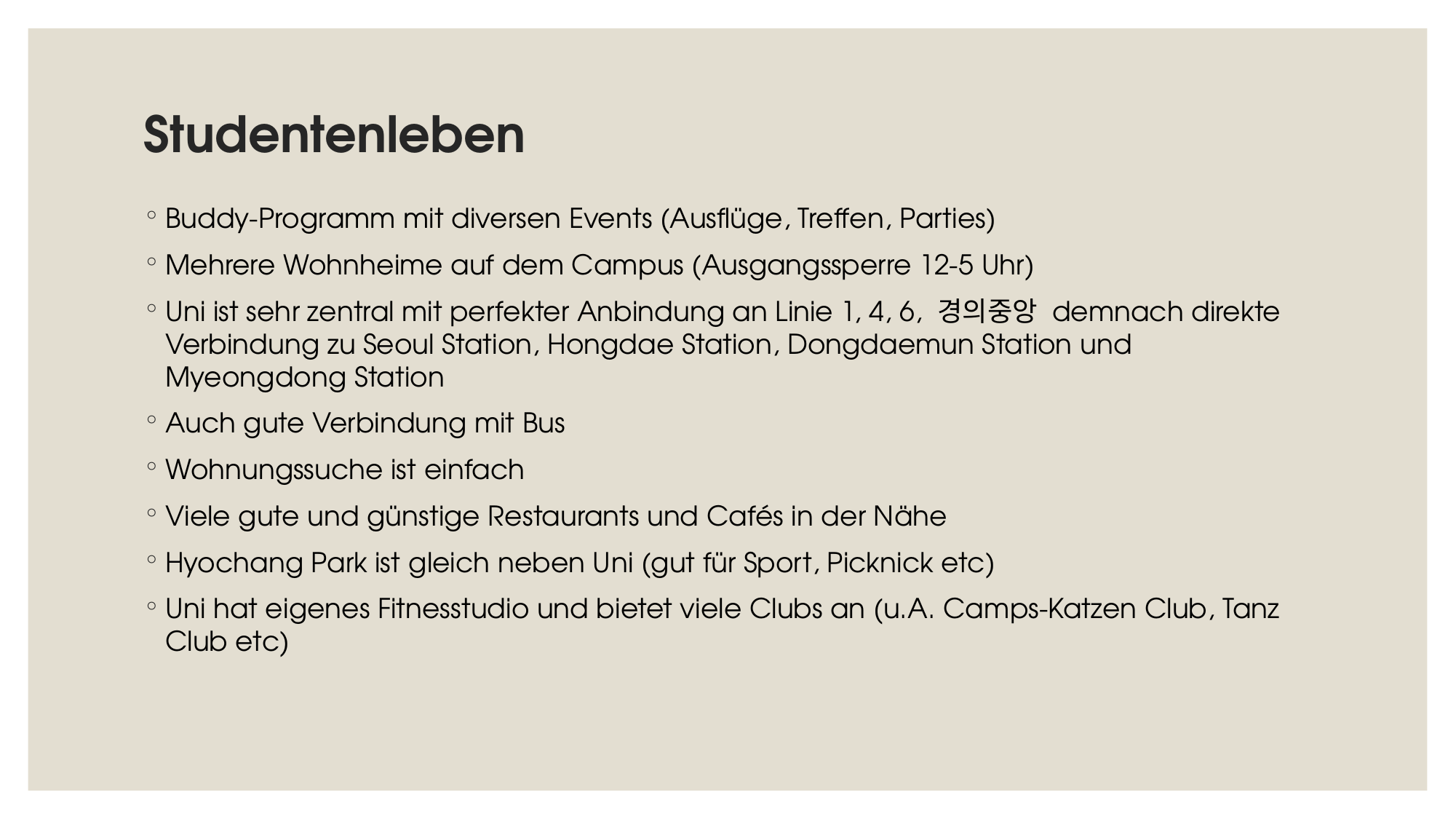

# Studentenleben
Buddy-Programm mit diversen Events (Ausflüge, Treffen, Parties)
Mehrere Wohnheime auf dem Campus (Ausgangssperre 12-5 Uhr)
Uni ist sehr zentral mit perfekter Anbindung an Linie 1, 4, 6, 경의중앙 demnach direkte Verbindung zu Seoul Station, Hongdae Station, Dongdaemun Station und Myeongdong Station
Auch gute Verbindung mit Bus
Wohnungssuche ist einfach
Viele gute und günstige Restaurants und Cafés in der Nähe
Hyochang Park ist gleich neben Uni (gut für Sport, Picknick etc)
Uni hat eigenes Fitnesstudio und bietet viele Clubs an (u.A. Camps-Katzen Club, Tanz Club etc)